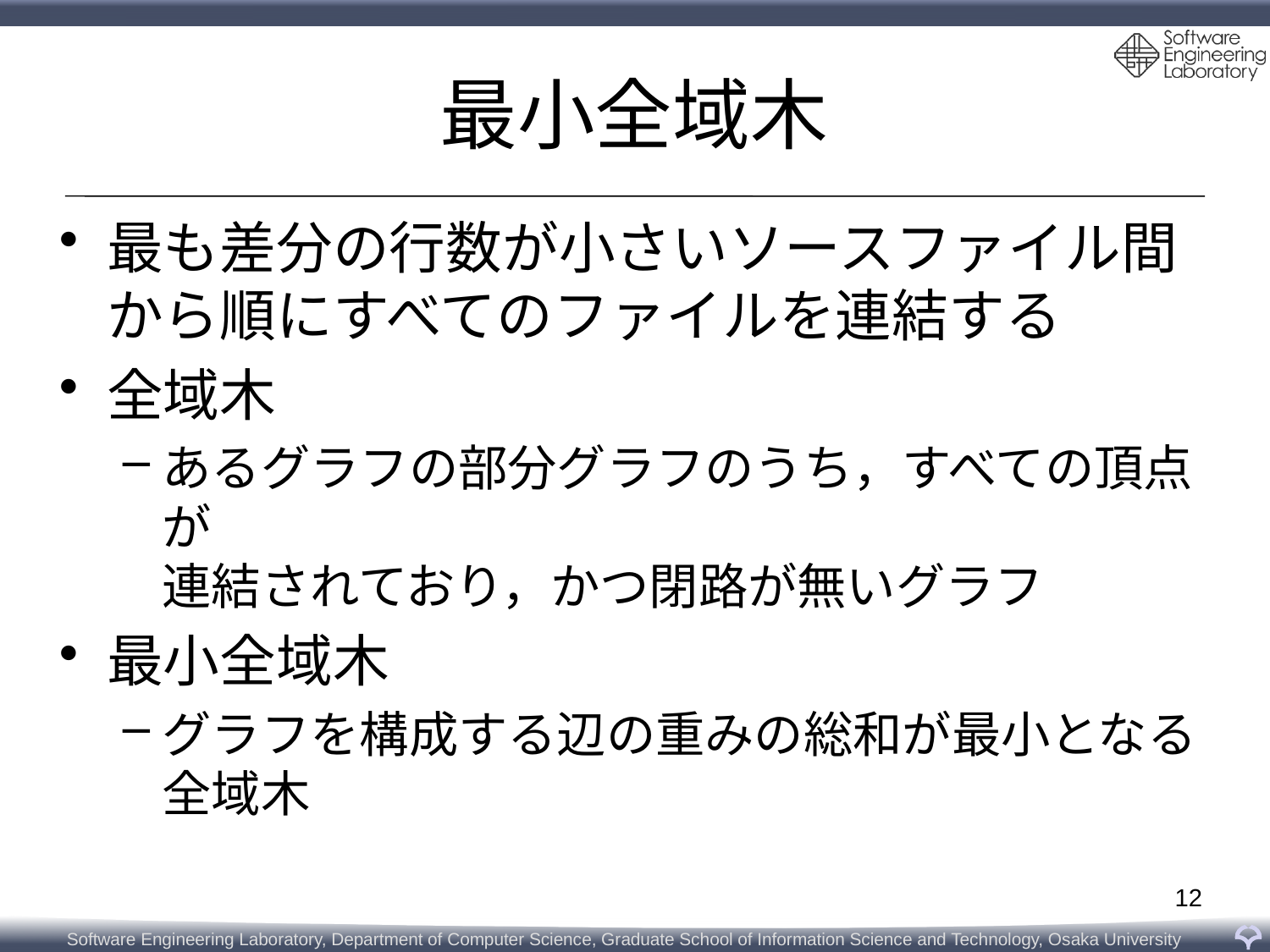

# 最小全域木
最も差分の行数が小さいソースファイル間から順にすべてのファイルを連結する
全域木
あるグラフの部分グラフのうち，すべての頂点が
連結されており，かつ閉路が無いグラフ
最小全域木
グラフを構成する辺の重みの総和が最小となる
全域木
12